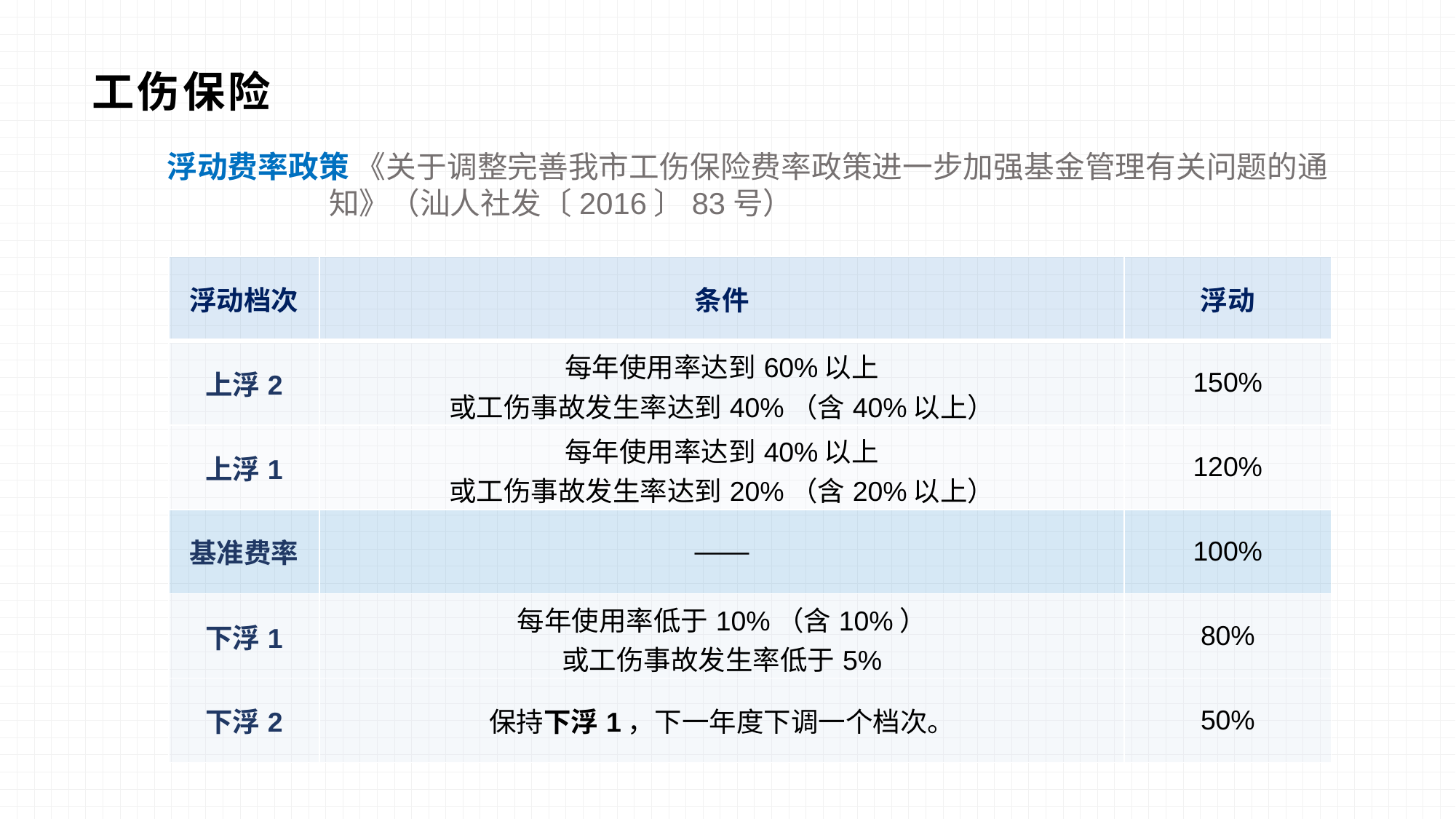

# 工伤保险
浮动费率政策 《关于调整完善我市工伤保险费率政策进一步加强基金管理有关问题的通
                       知》（汕人社发〔2016〕83号）
| 浮动档次 | 条件 | 浮动 |
| --- | --- | --- |
| 上浮2 | 每年使用率达到60%以上 或工伤事故发生率达到40%（含40%以上） | 150% |
| 上浮1 | 每年使用率达到40%以上 或工伤事故发生率达到20%（含20%以上） | 120% |
| 基准费率 | —— | 100% |
| 下浮1 | 每年使用率低于10%（含10%） 或工伤事故发生率低于5% | 80% |
| 下浮2 | 保持下浮1，下一年度下调一个档次。 | 50% |